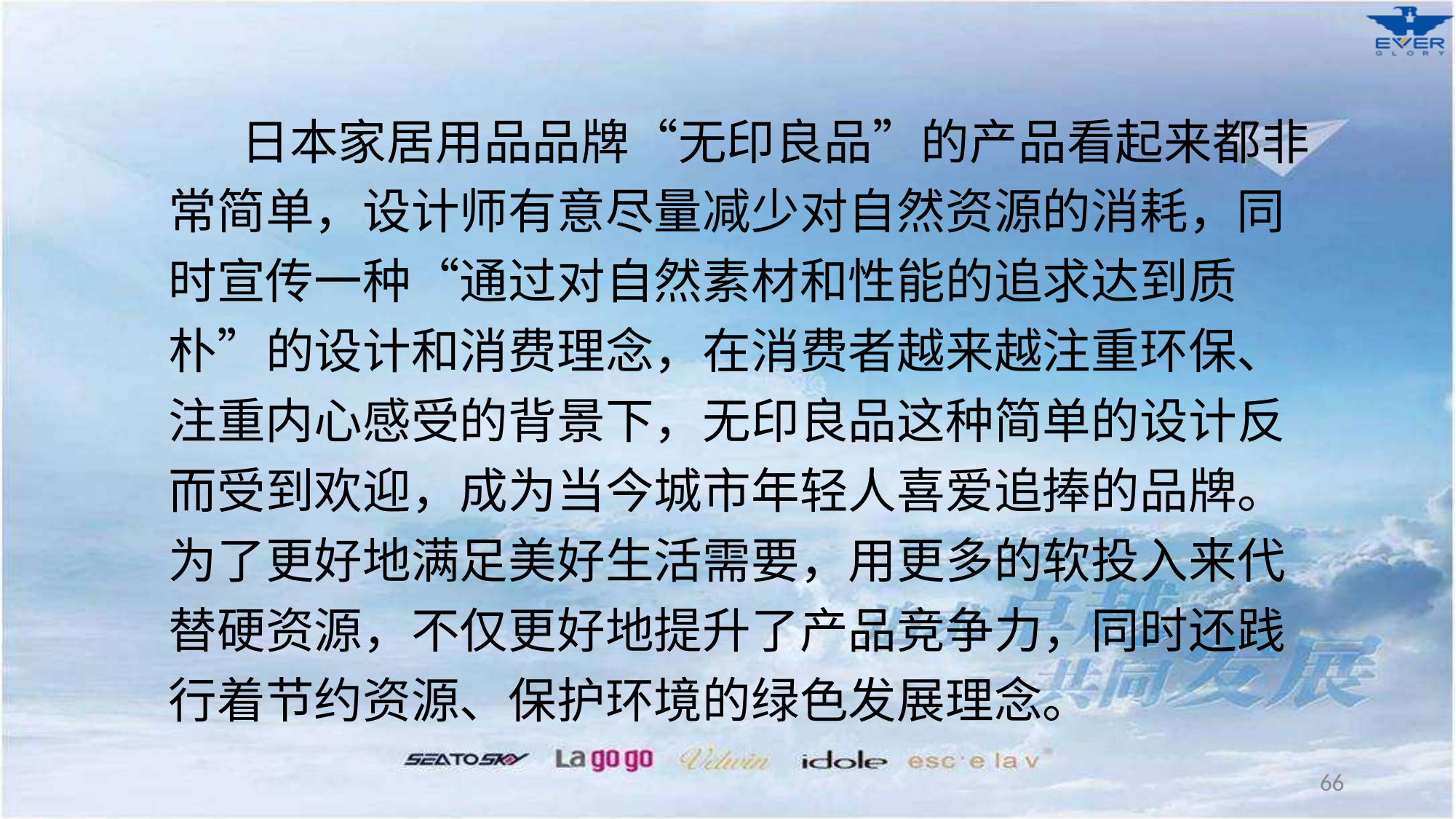

日本家居用品品牌“无印良品”的产品看起来都非常简单，设计师有意尽量减少对自然资源的消耗，同时宣传一种“通过对自然素材和性能的追求达到质朴”的设计和消费理念，在消费者越来越注重环保、注重内心感受的背景下，无印良品这种简单的设计反而受到欢迎，成为当今城市年轻人喜爱追捧的品牌。为了更好地满足美好生活需要，用更多的软投入来代替硬资源，不仅更好地提升了产品竞争力，同时还践行着节约资源、保护环境的绿色发展理念。
66